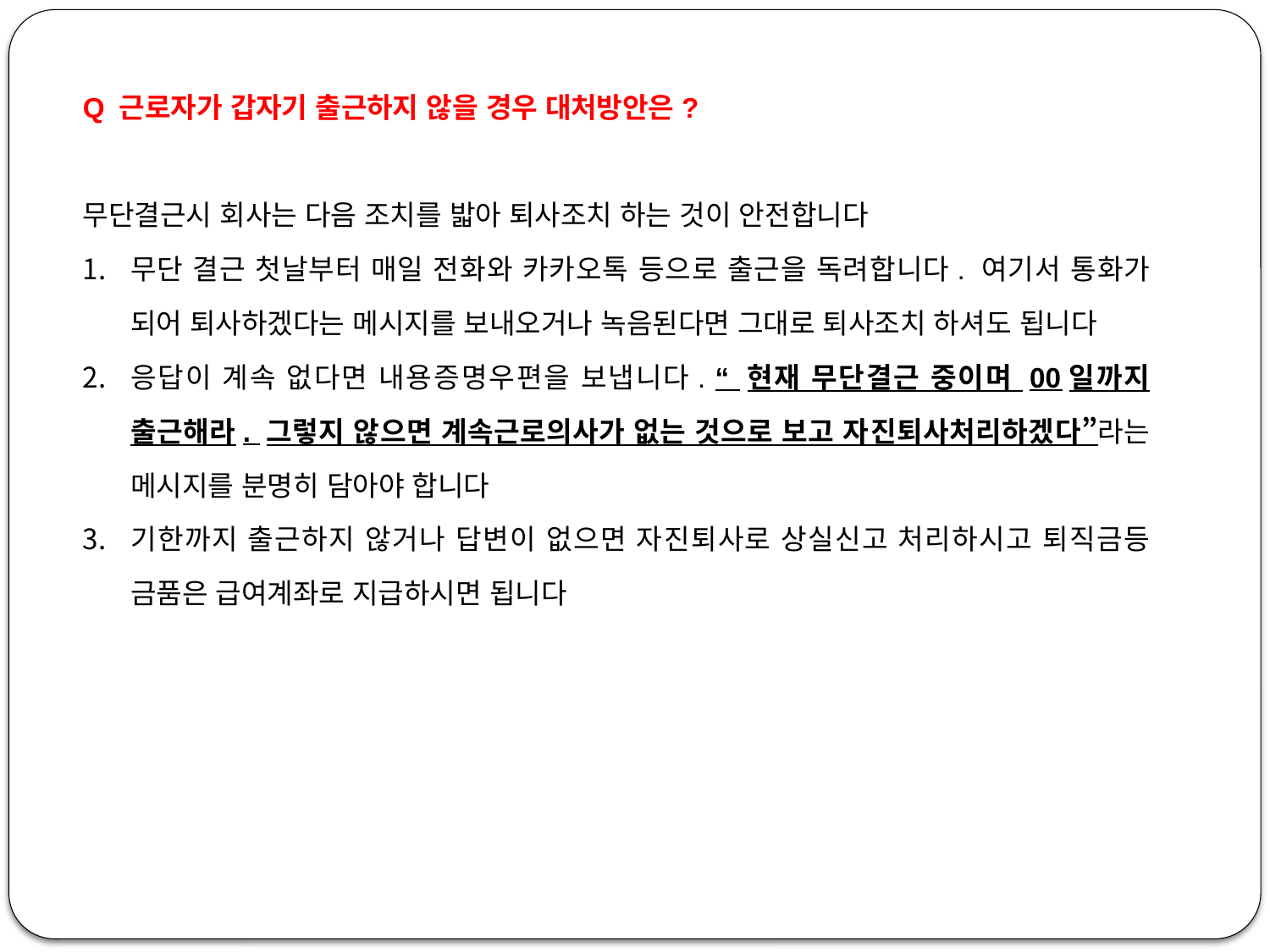

Q 근로자가 갑자기 출근하지 않을 경우 대처방안은?

무단결근시 회사는 다음 조치를 밟아 퇴사조치 하는 것이 안전합니다
무단 결근 첫날부터 매일 전화와 카카오톡 등으로 출근을 독려합니다. 여기서 통화가 되어 퇴사하겠다는 메시지를 보내오거나 녹음된다면 그대로 퇴사조치 하셔도 됩니다
응답이 계속 없다면 내용증명우편을 보냅니다. “ 현재 무단결근 중이며 00일까지 출근해라. 그렇지 않으면 계속근로의사가 없는 것으로 보고 자진퇴사처리하겠다”라는 메시지를 분명히 담아야 합니다
기한까지 출근하지 않거나 답변이 없으면 자진퇴사로 상실신고 처리하시고 퇴직금등 금품은 급여계좌로 지급하시면 됩니다